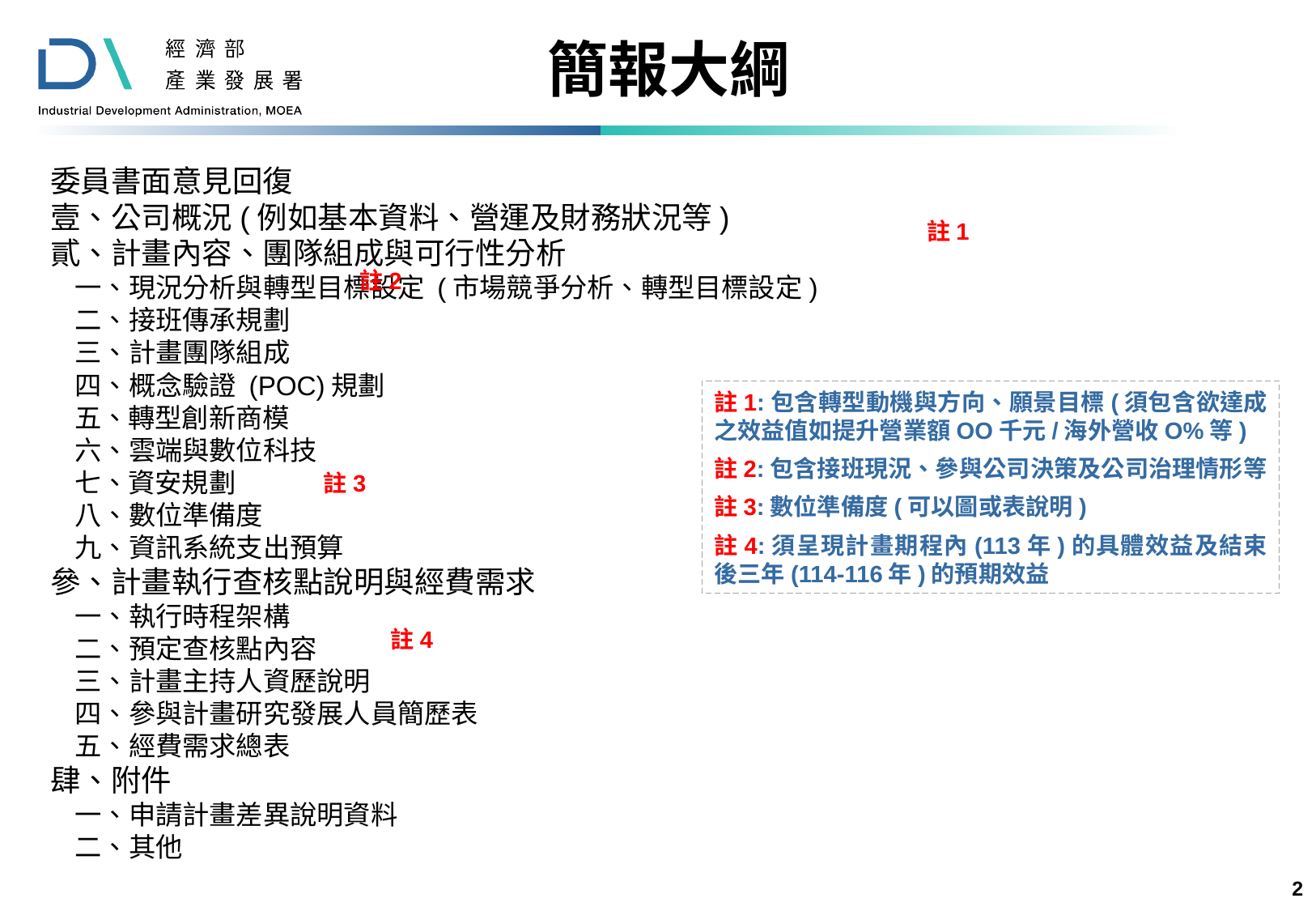

簡報大綱
委員書面意見回復
壹、公司概況(例如基本資料、營運及財務狀況等)
貳、計畫內容、團隊組成與可行性分析
   一、現況分析與轉型目標設定 (市場競爭分析、轉型目標設定)
   二、接班傳承規劃
   三、計畫團隊組成
   四、概念驗證 (POC)規劃
五、轉型創新商模
   六、雲端與數位科技
七、資安規劃
   八、數位準備度
   九、資訊系統支出預算
參、計畫執行查核點說明與經費需求
   一、執行時程架構
   二、預定查核點內容
   三、計畫主持人資歷說明
   四、參與計畫研究發展人員簡歷表
   五、經費需求總表
肆、附件
   一、申請計畫差異說明資料
   二、其他

本頁列舉項目為簡報必備內容，可增加，並請參考註解納入簡報。
不限制格式，建議字體統一
註1
註2
註1:包含轉型動機與方向、願景目標(須包含欲達成之效益值如提升營業額OO千元/海外營收O%等)
註2:包含接班現況、參與公司決策及公司治理情形等
註3:數位準備度(可以圖或表說明)
註4:須呈現計畫期程內(113年)的具體效益及結束後三年(114-116年)的預期效益
註3
註4
 2